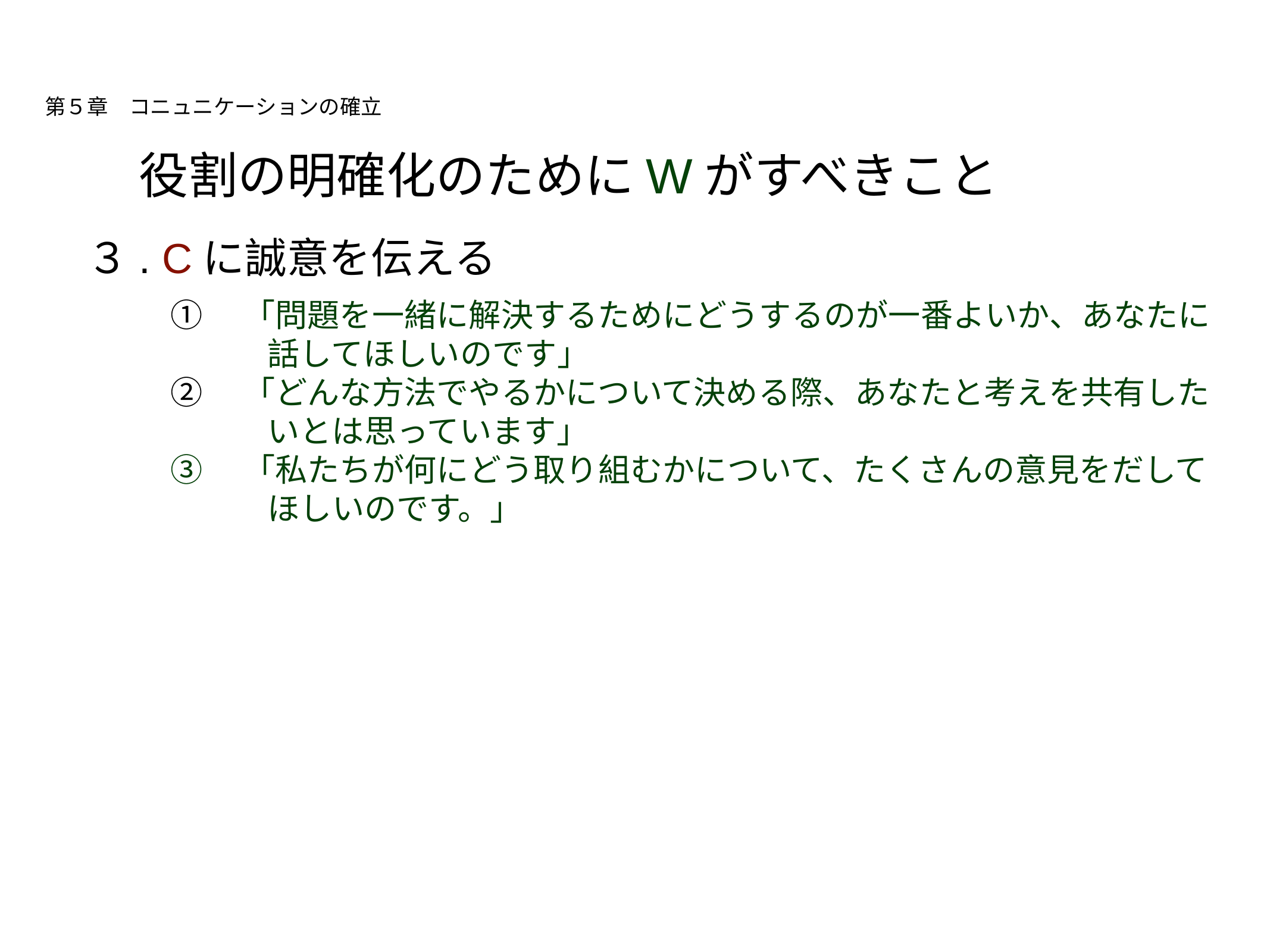

# 第５章　コニュニケーションの確立

役割の明確化のためにWがすべきこと
３. Cに誠意を伝える
①　「問題を一緒に解決するためにどうするのが一番よいか、あなたに
　　　話してほしいのです」
②　「どんな方法でやるかについて決める際、あなたと考えを共有した
　　　いとは思っています」
③　「私たちが何にどう取り組むかについて、たくさんの意見をだして
　　　ほしいのです。」